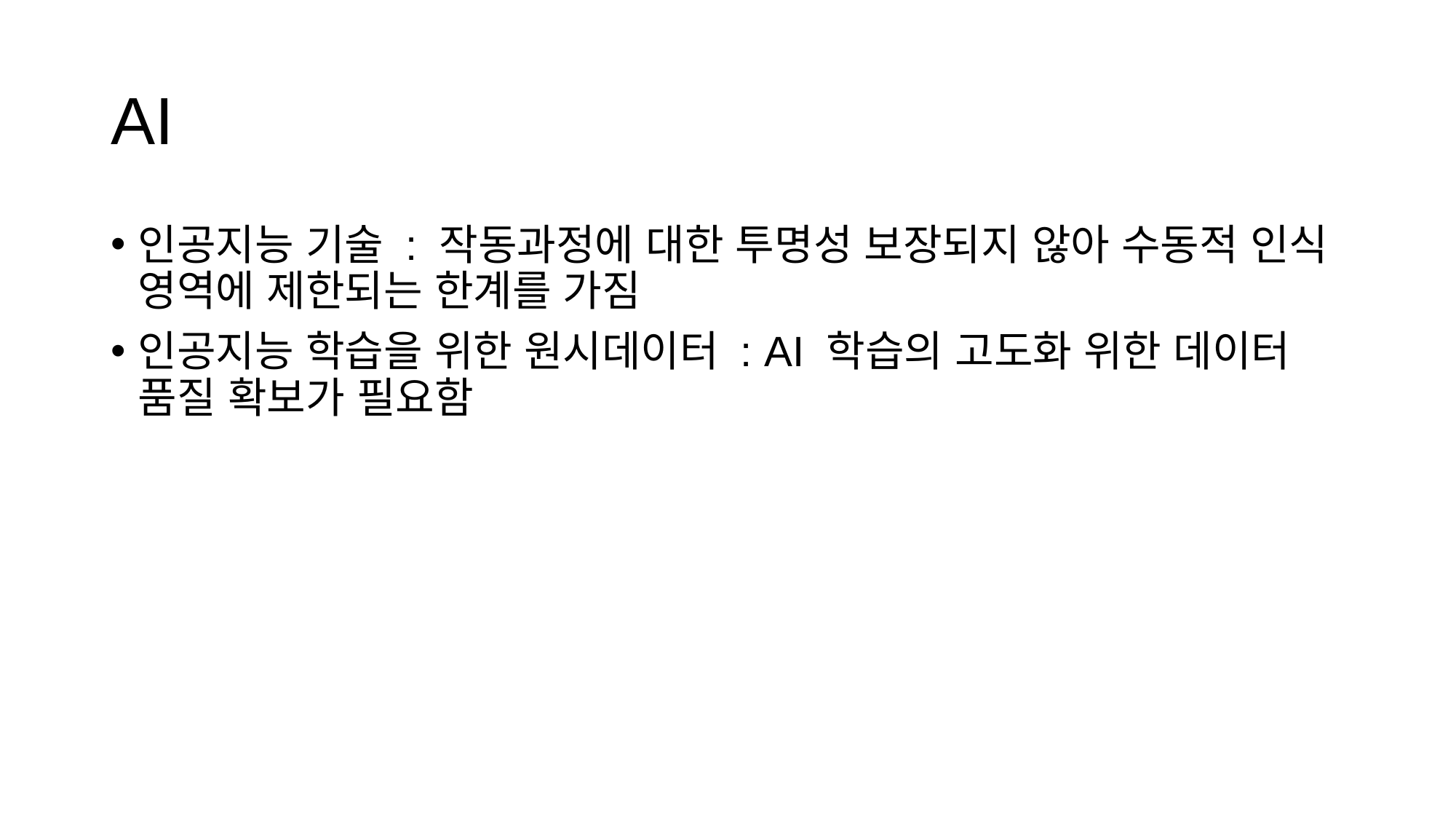

# AI
인공지능 기술 : 작동과정에 대한 투명성 보장되지 않아 수동적 인식 영역에 제한되는 한계를 가짐
인공지능 학습을 위한 원시데이터 : AI 학습의 고도화 위한 데이터 품질 확보가 필요함